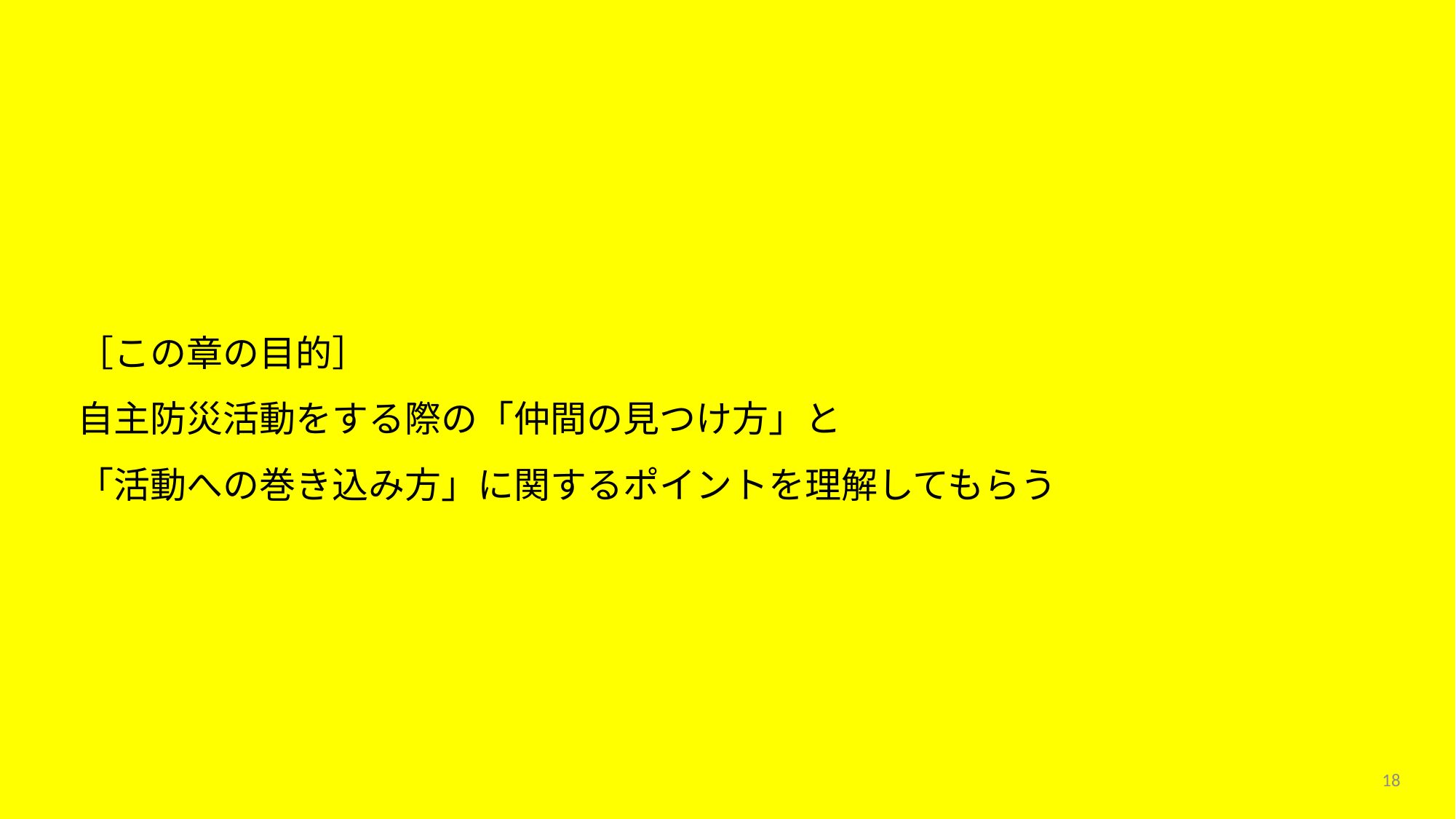

［この章の目的］
自主防災活動をする際の「仲間の見つけ方」と
「活動への巻き込み方」に関するポイントを理解してもらう
18